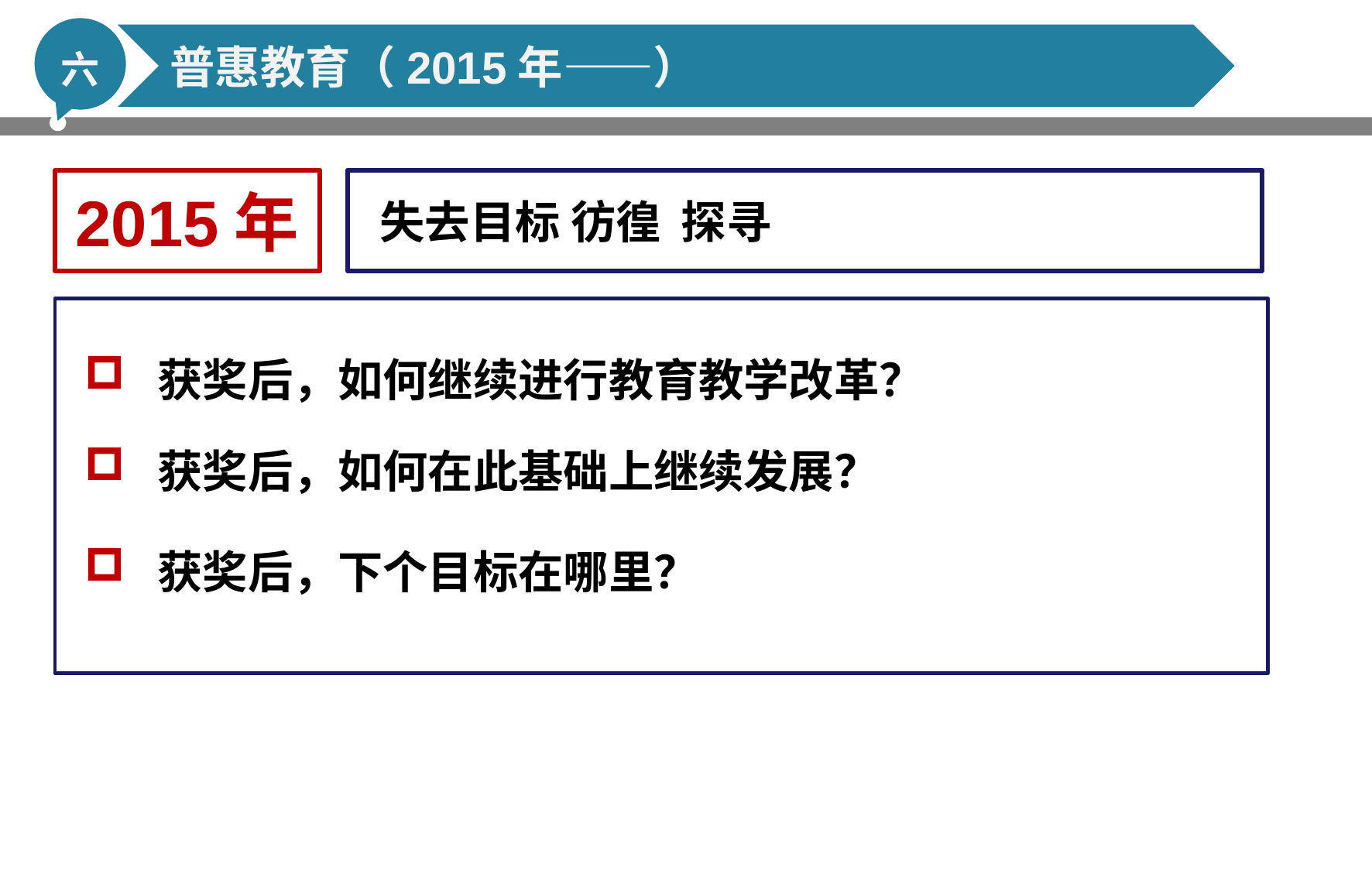

六
普惠教育（2015年——）

2015年
 失去目标 彷徨  探寻

  获奖后，如何继续进行教育教学改革？
  获奖后，如何在此基础上继续发展？
  获奖后，下个目标在哪里？